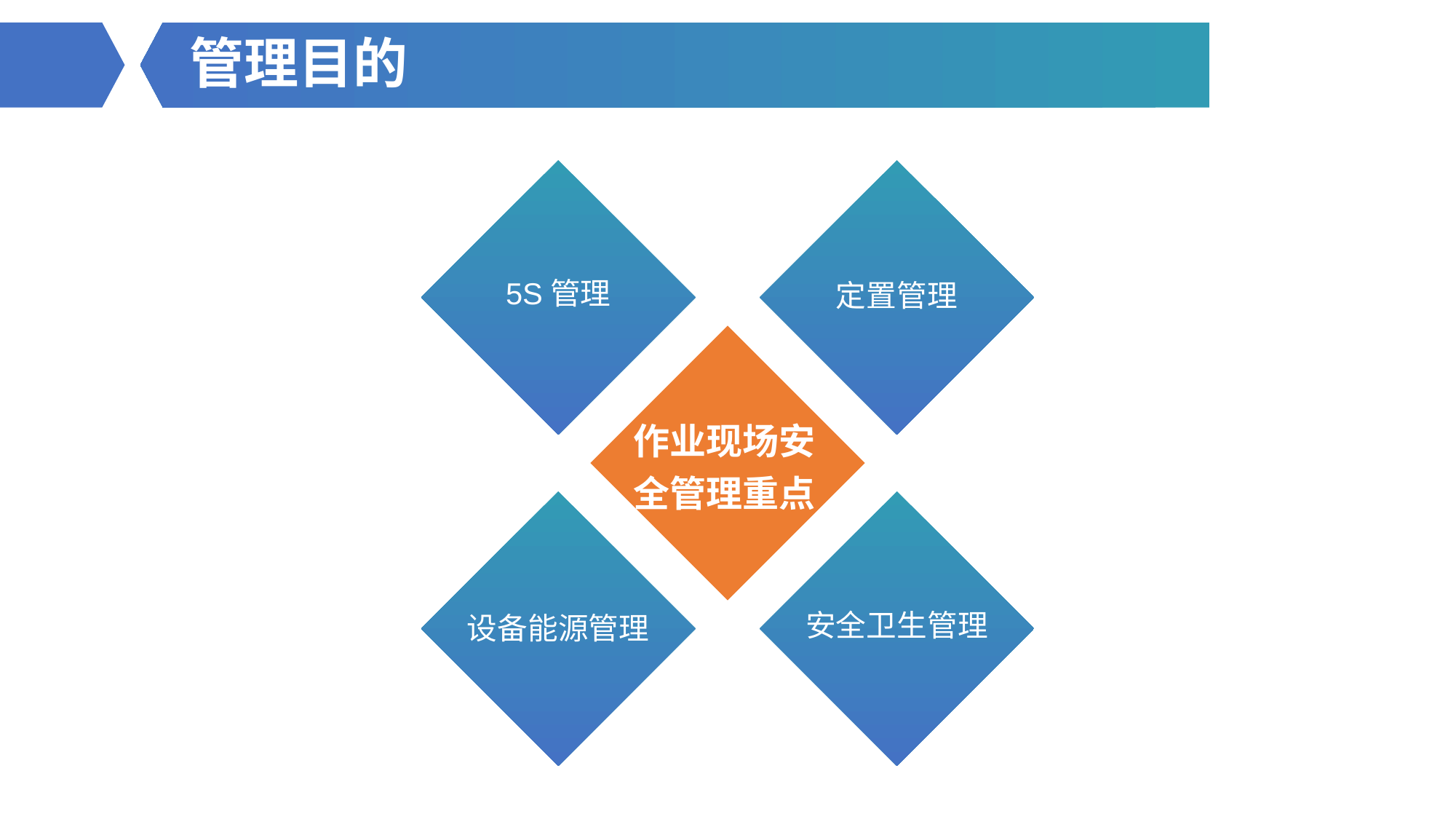

管理目的

5S管理
定置管理
作业现场安全管理重点
安全卫生管理
设备能源管理